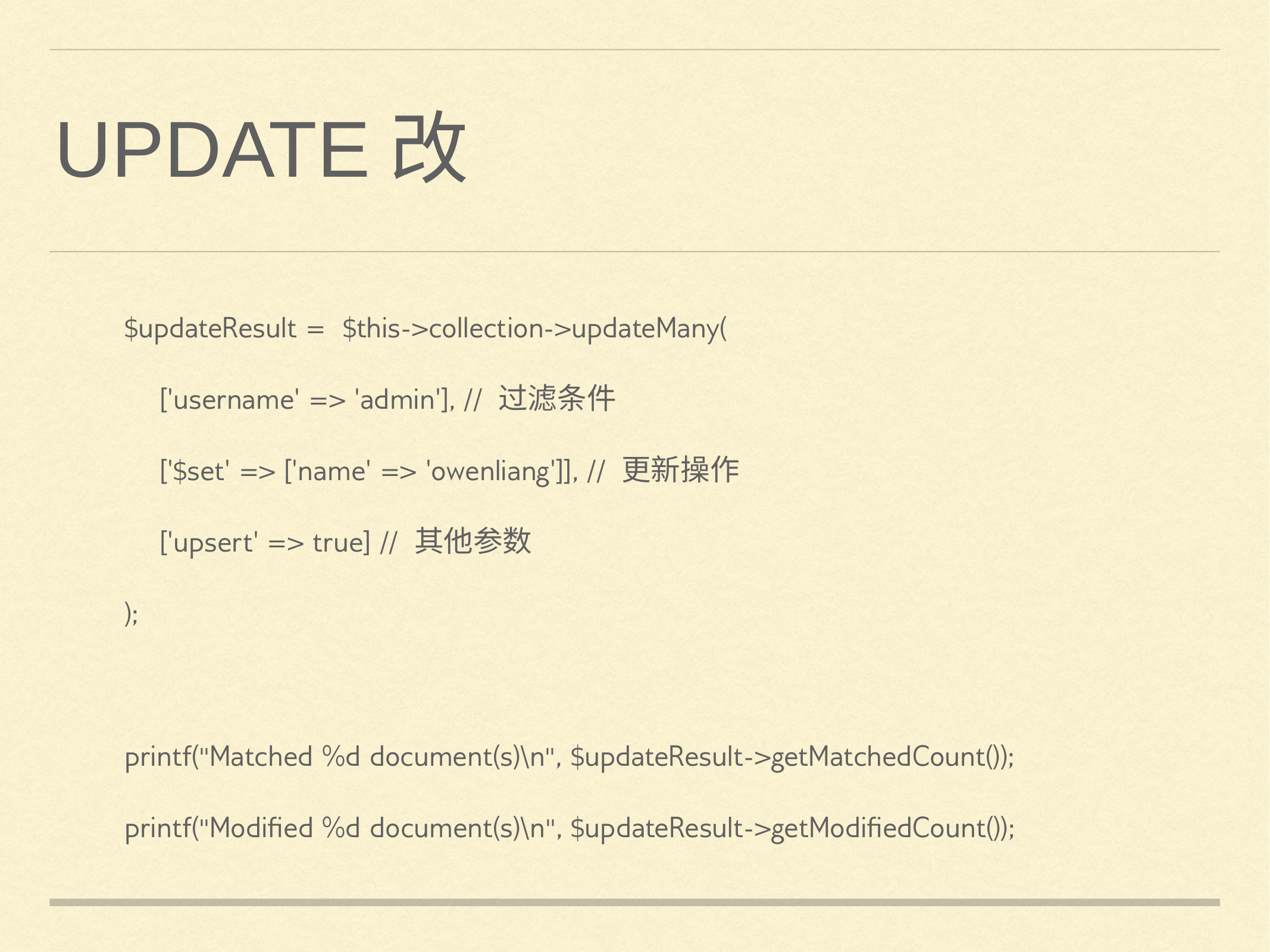

# update改
        $updateResult =  $this->collection->updateMany(
            ['username' => 'admin'], // 过滤条件
            ['$set' => ['name' => 'owenliang']], // 更新操作
            ['upsert' => true] // 其他参数
        );

        printf("Matched %d document(s)\n", $updateResult->getMatchedCount());
        printf("Modified %d document(s)\n", $updateResult->getModifiedCount());